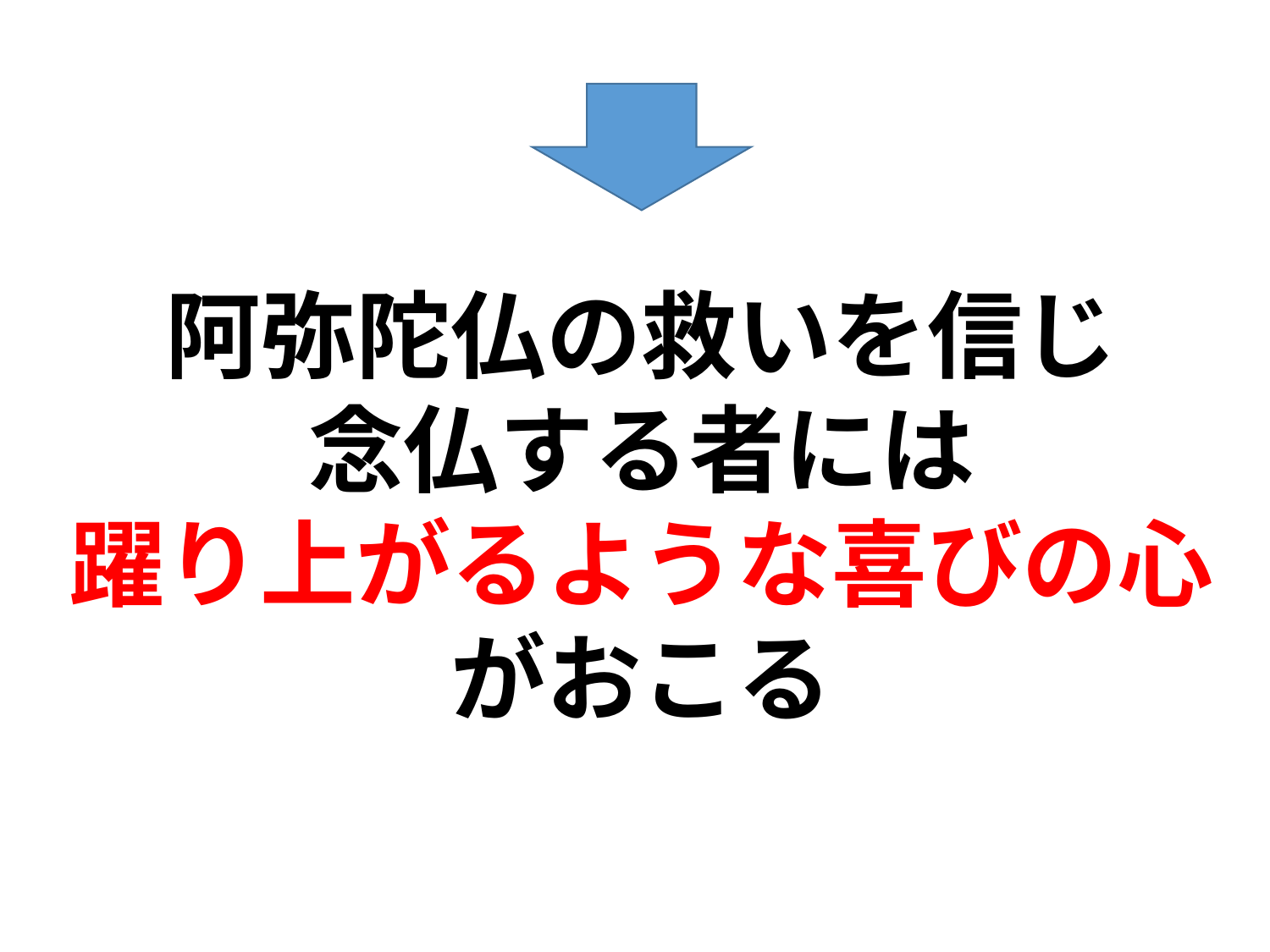

阿弥陀仏の救いを信じ
念仏する者には
躍り上がるような喜びの心
がおこる